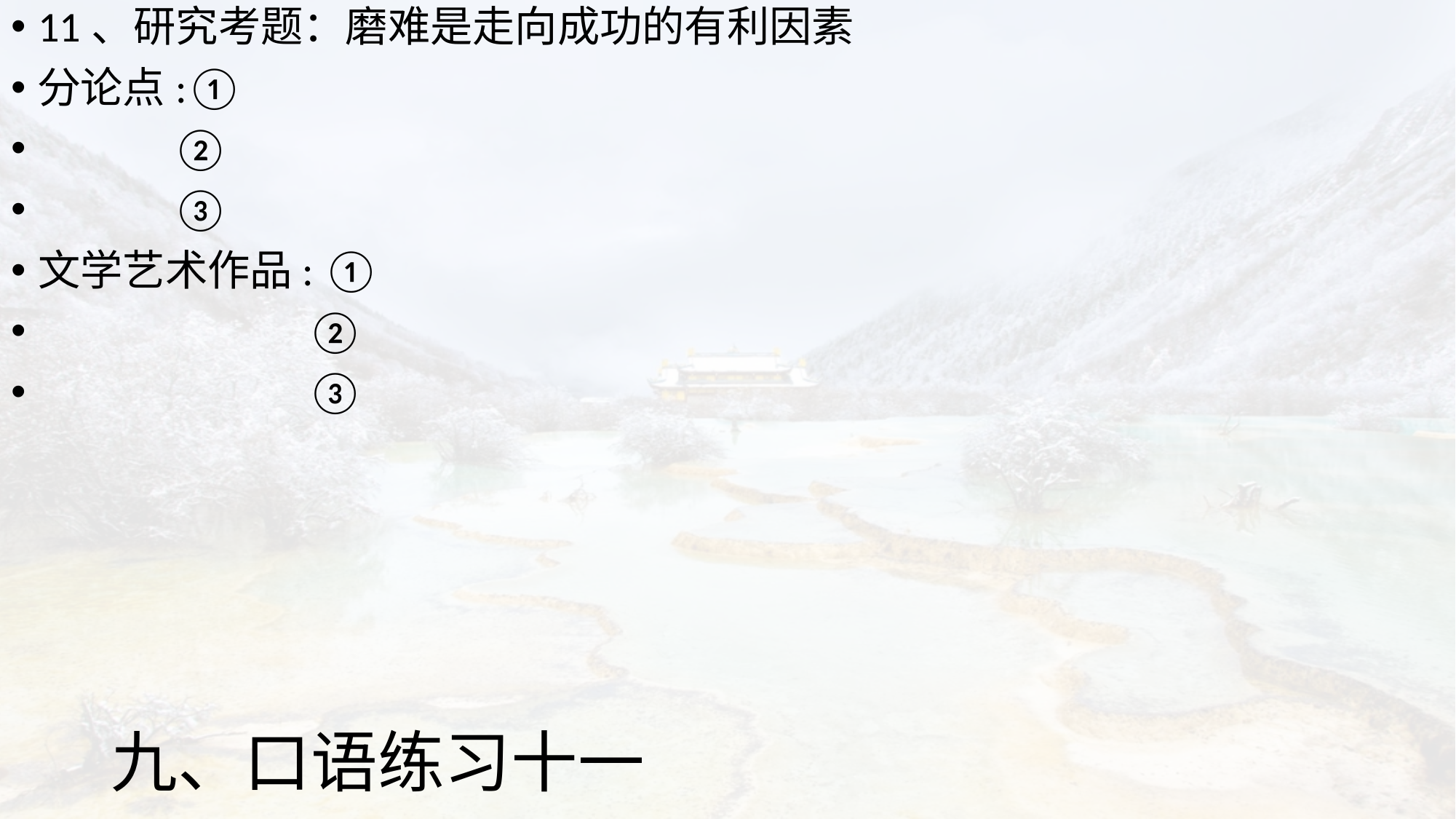

11、研究考题：磨难是走向成功的有利因素
分论点:①
              ②
              ③
文学艺术作品: ①
                            ②
                            ③
# 九、口语练习十一